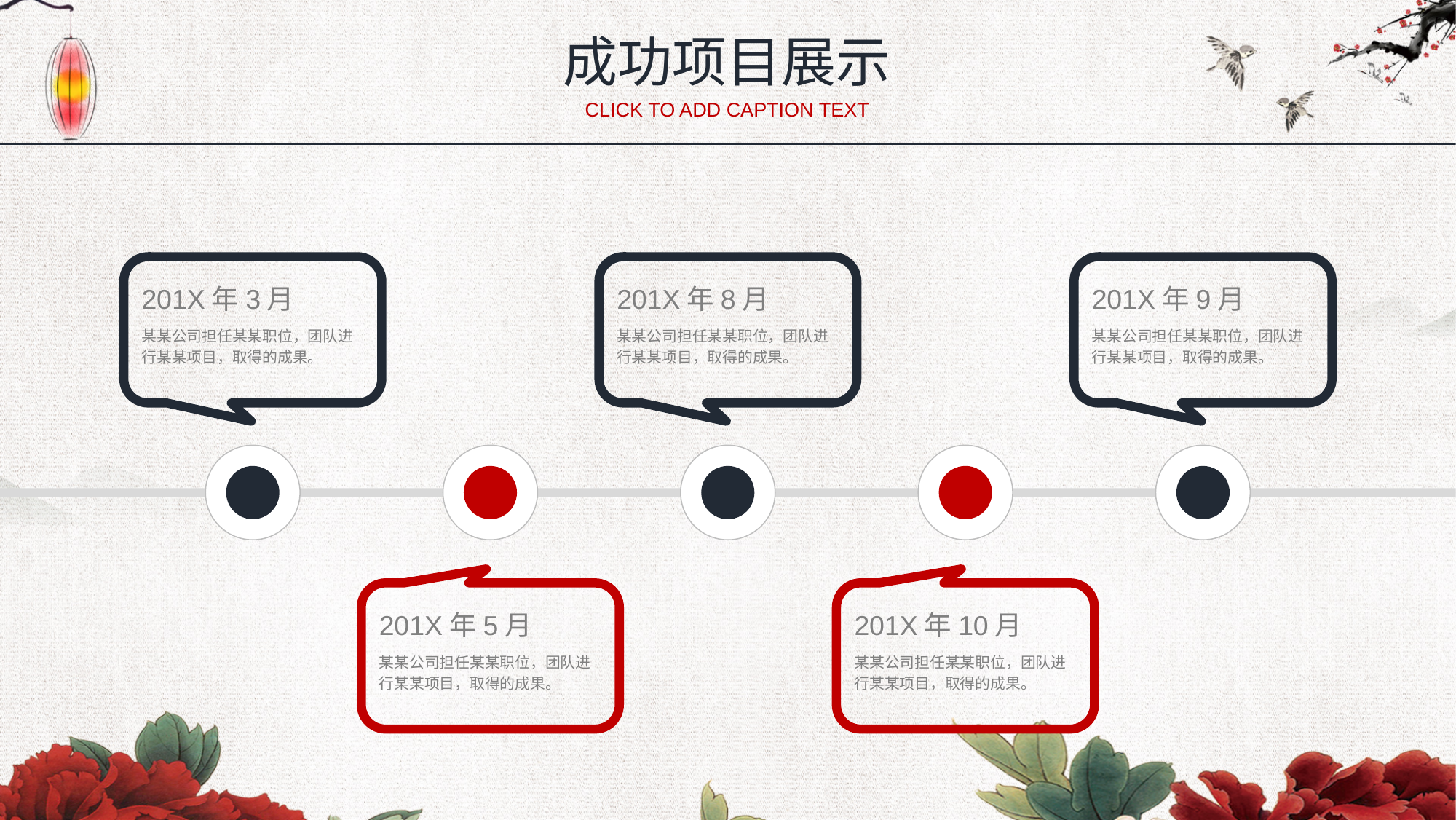

成功项目展示
CLICK TO ADD CAPTION TEXT
201X年3月
某某公司担任某某职位，团队进行某某项目，取得的成果。
201X年8月
某某公司担任某某职位，团队进行某某项目，取得的成果。
201X年9月
某某公司担任某某职位，团队进行某某项目，取得的成果。

201X年5月
某某公司担任某某职位，团队进行某某项目，取得的成果。
201X年10月
某某公司担任某某职位，团队进行某某项目，取得的成果。